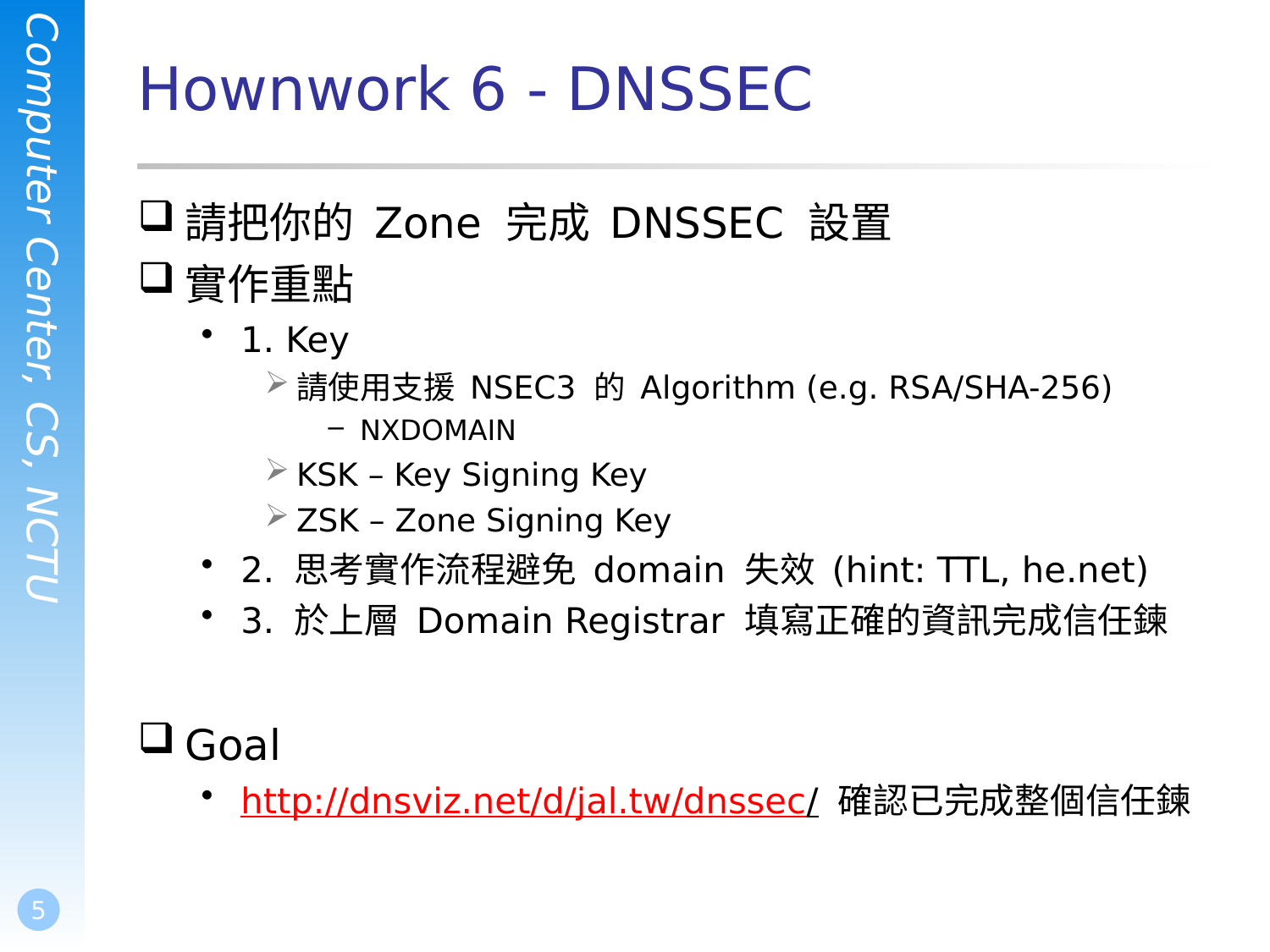

# Hownwork 6 - DNSSEC
請把你的 Zone 完成 DNSSEC 設置
實作重點
1. Key
請使用支援 NSEC3 的 Algorithm (e.g. RSA/SHA-256)
NXDOMAIN
KSK – Key Signing Key
ZSK – Zone Signing Key
2. 思考實作流程避免 domain 失效 (hint: TTL, he.net)
3. 於上層 Domain Registrar 填寫正確的資訊完成信任鍊

Goal
http://dnsviz.net/d/jal.tw/dnssec/ 確認已完成整個信任鍊